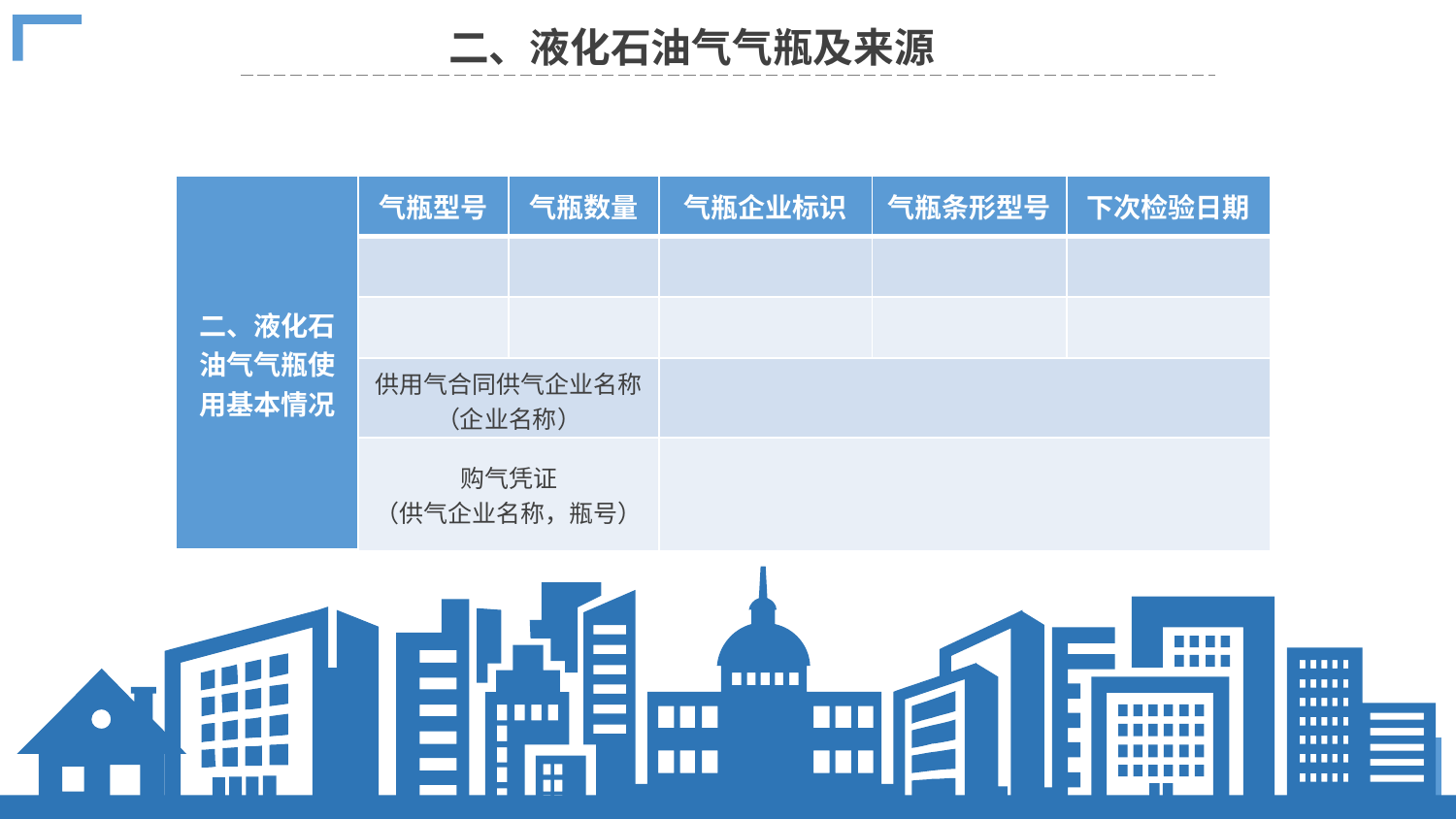

二、液化石油气气瓶及来源
| 二、液化石油气气瓶使用基本情况 | 气瓶型号 | 气瓶数量 | 气瓶企业标识 | 气瓶条形型号 | 下次检验日期 |
| --- | --- | --- | --- | --- | --- |
|  |  |  |  |  |  |
|  |  |  |  |  |  |
|  | 供用气合同供气企业名称（企业名称） |  |  |  |  |
|  | 购气凭证 （供气企业名称，瓶号） |  |  |  |  |